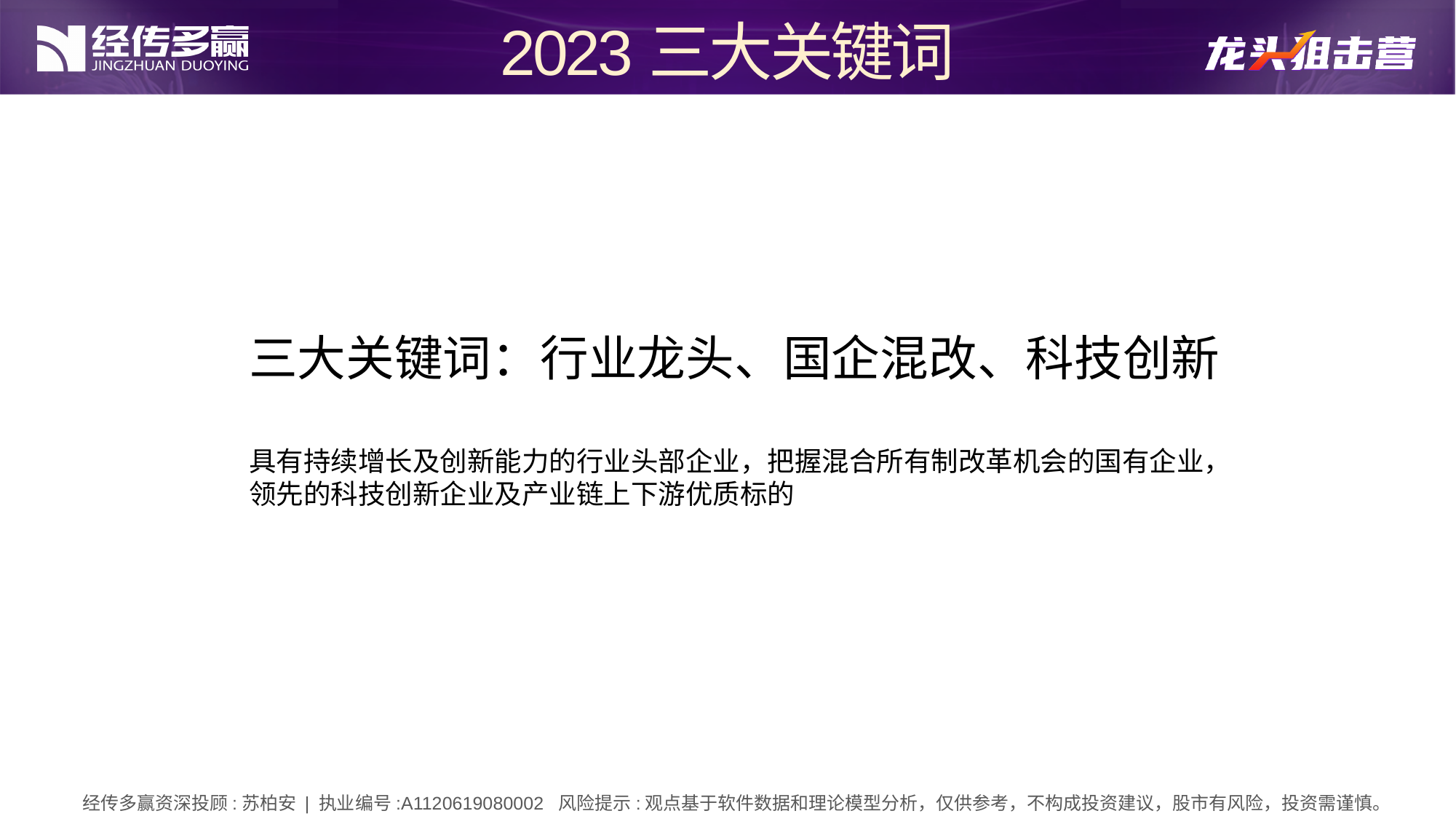

2023三大关键词
三大关键词：行业龙头、国企混改、科技创新

具有持续增长及创新能力的行业头部企业，把握混合所有制改革机会的国有企业，领先的科技创新企业及产业链上下游优质标的